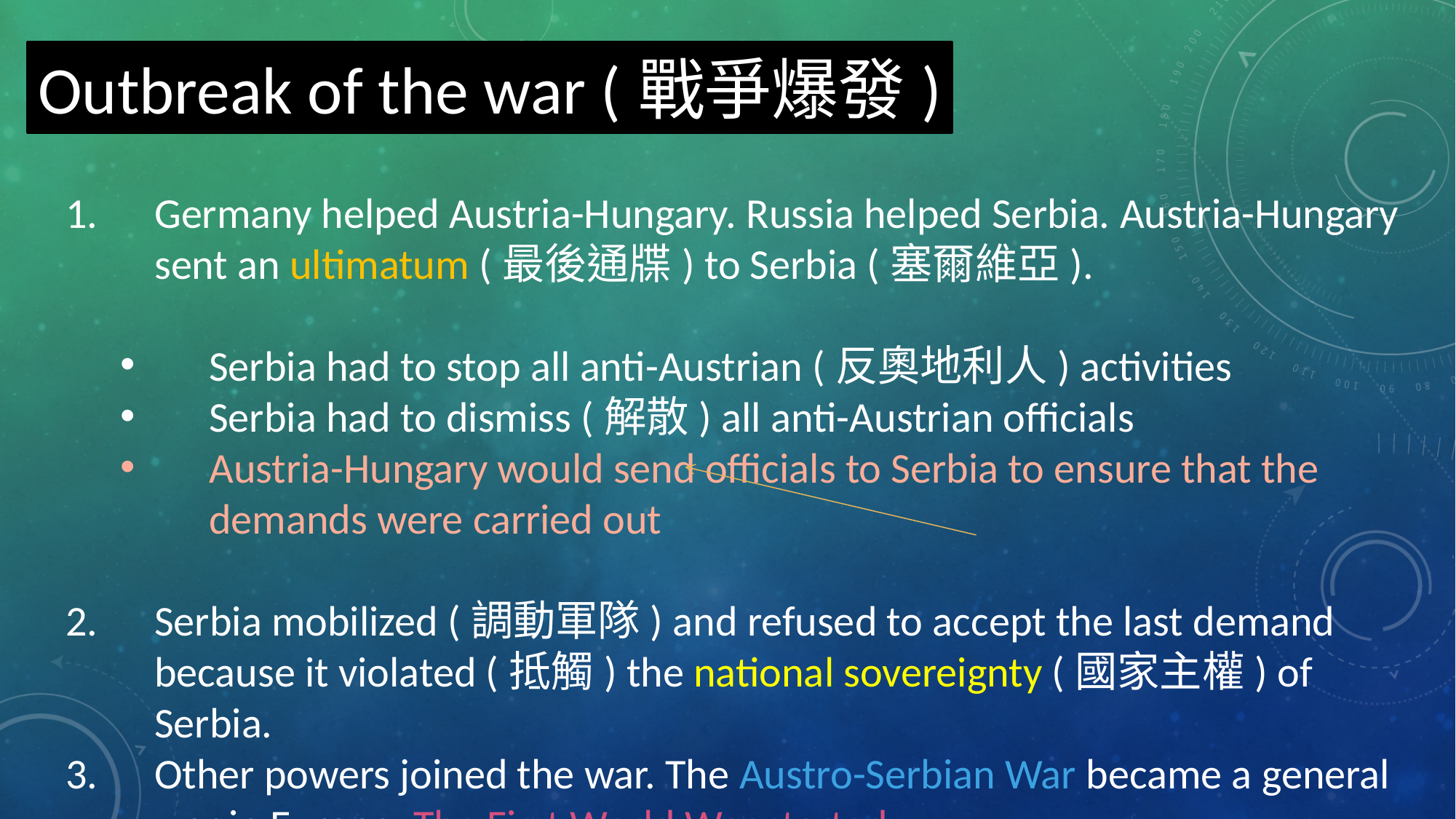

Outbreak of the war (戰爭爆發)
Germany helped Austria-Hungary. Russia helped Serbia. Austria-Hungary sent an ultimatum (最後通牒) to Serbia (塞爾維亞).

Serbia had to stop all anti-Austrian (反奧地利人) activities
Serbia had to dismiss (解散) all anti-Austrian officials
Austria-Hungary would send officials to Serbia to ensure that the demands were carried out

Serbia mobilized (調動軍隊) and refused to accept the last demand because it violated (抵觸) the national sovereignty (國家主權) of Serbia.
Other powers joined the war. The Austro-Serbian War became a general war in Europe. The First World War started.